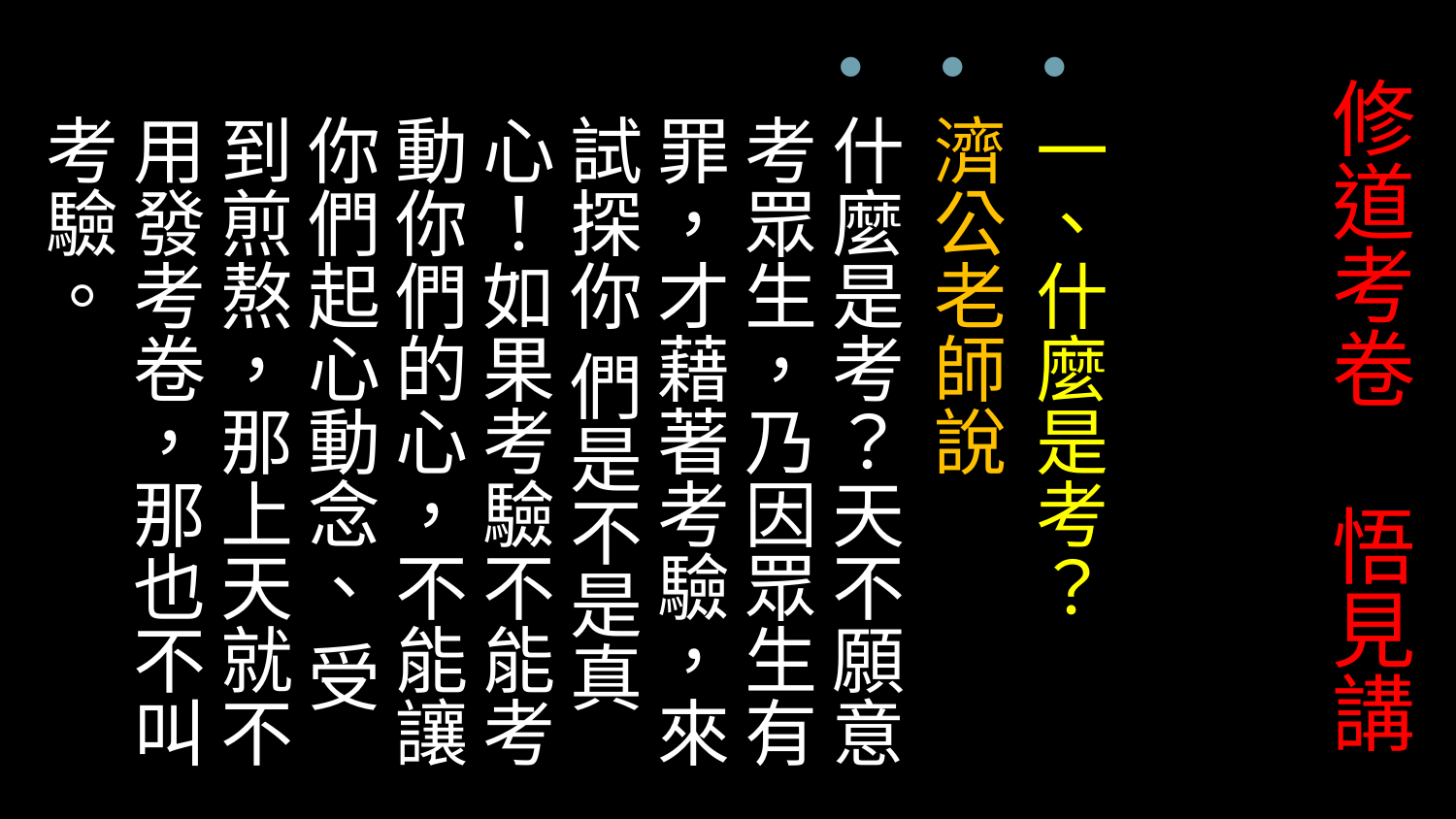

一、什麼是考？
濟公老師說
什麼是考？天不願意考眾生，乃因眾生有罪，才藉著考驗，來試探你 們是不是真心！如果考驗不能考動你們的心，不能讓你們起心動念、 受到煎熬，那上天就不用發考卷，那也不叫考驗。
# 修道考卷     悟見講